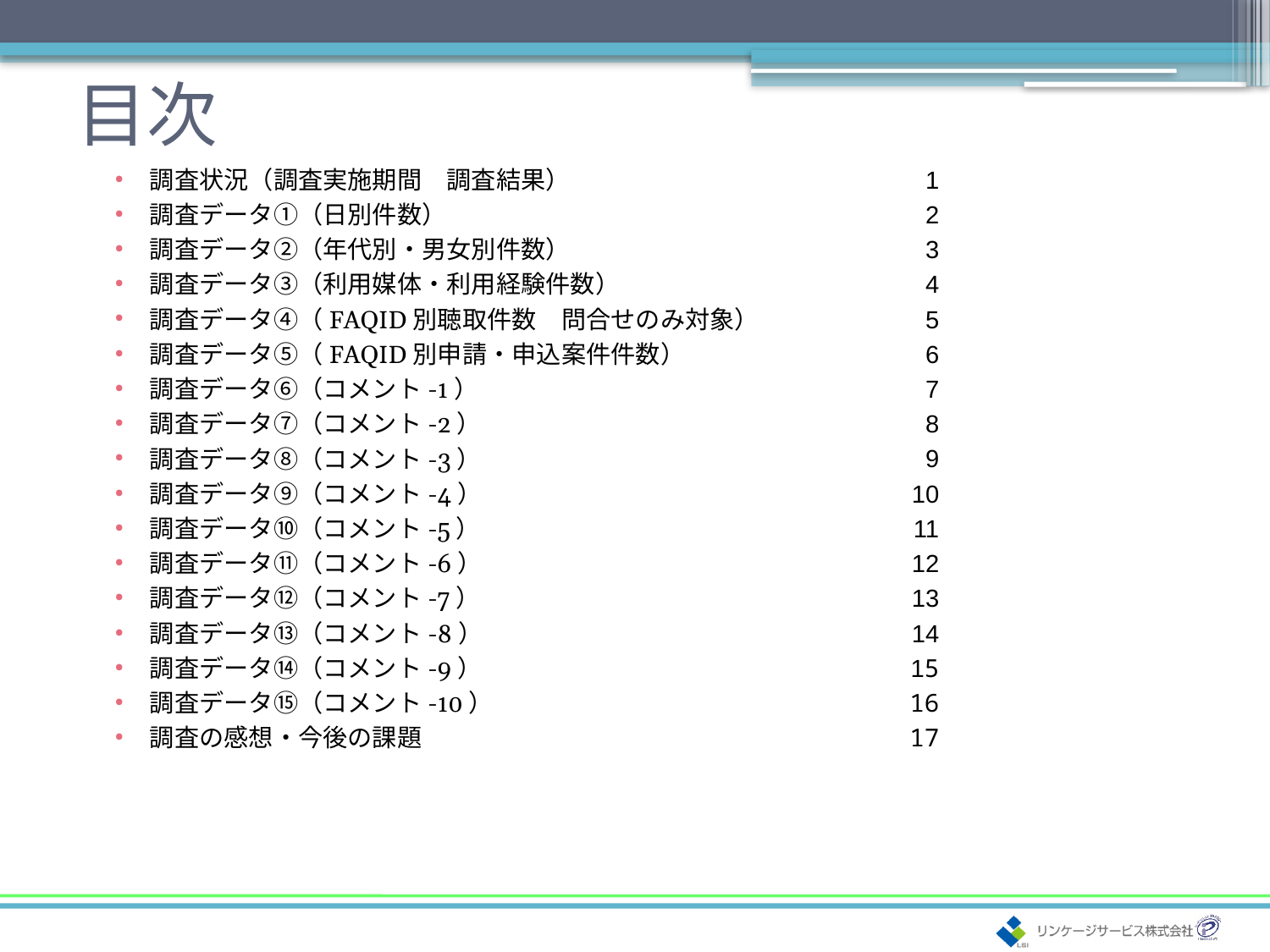

# 目次
調査状況（調査実施期間　調査結果）
調査データ①（日別件数）
調査データ②（年代別・男女別件数）
調査データ③（利用媒体・利用経験件数）
調査データ④（FAQID別聴取件数　問合せのみ対象）
調査データ⑤（FAQID別申請・申込案件件数）
調査データ⑥（コメント-1）
調査データ⑦（コメント-2）
調査データ⑧（コメント-3）
調査データ⑨（コメント-4）
調査データ⑩（コメント-5）
調査データ⑪（コメント-6）
調査データ⑫（コメント-7）
調査データ⑬（コメント-8）
調査データ⑭（コメント-9）
調査データ⑮（コメント-10）
調査の感想・今後の課題

1
2
3
4
5
6
7
8
9
10
11
12
13
14
15
16
17